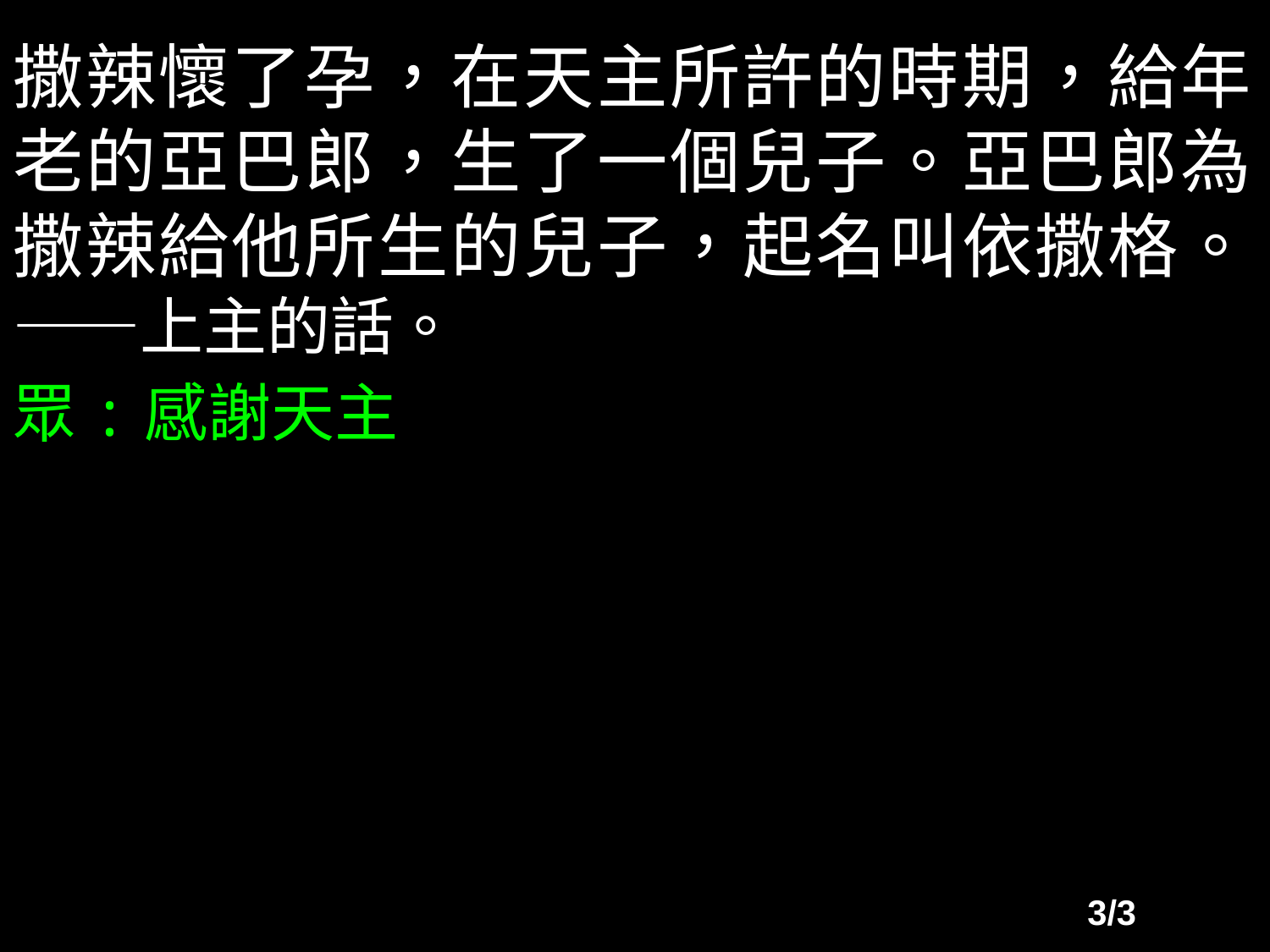

撒辣懷了孕，在天主所許的時期，給年老的亞巴郎，生了一個兒子。亞巴郎為撒辣給他所生的兒子，起名叫依撒格。——上主的話。
眾:感謝天主

3/3